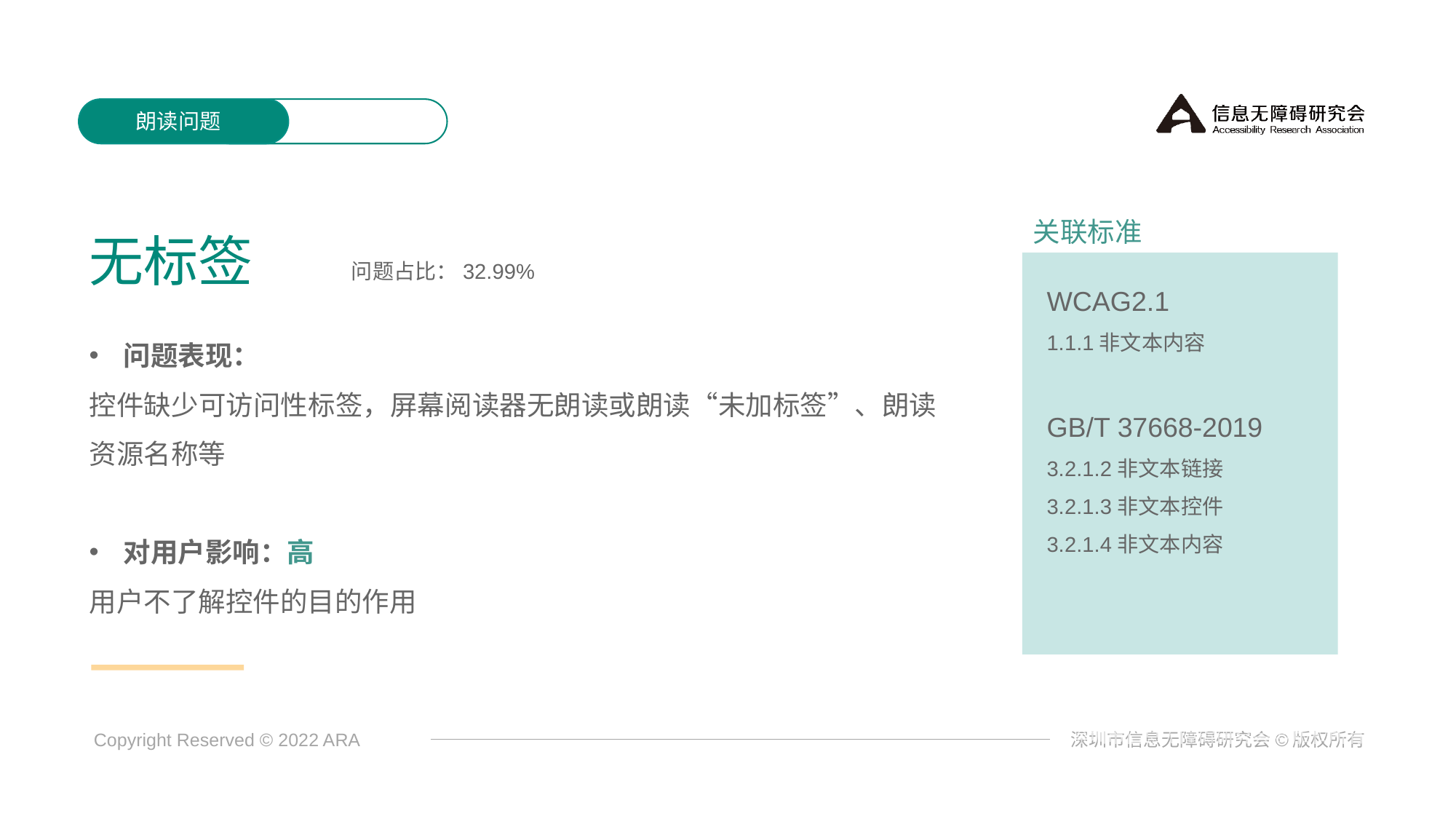

朗读问题
关联标准
无标签
问题占比：32.99%

WCAG2.1
1.1.1非文本内容

GB/T 37668-2019
3.2.1.2非文本链接
3.2.1.3非文本控件
3.2.1.4非文本内容
问题表现：
控件缺少可访问性标签，屏幕阅读器无朗读或朗读“未加标签”、朗读资源名称等

对用户影响：高
用户不了解控件的目的作用

深圳市信息无障碍研究会©版权所有